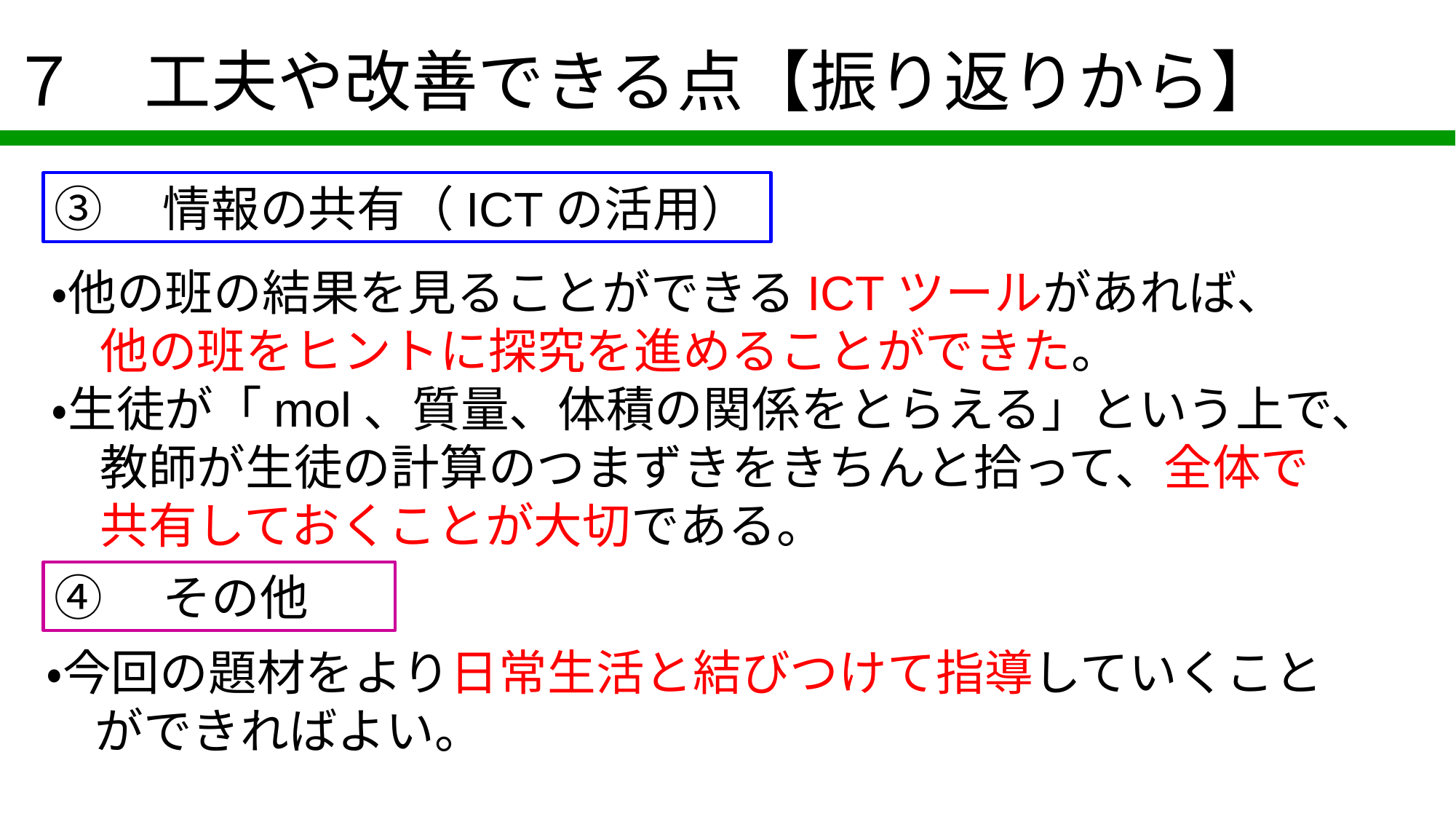

# ７　工夫や改善できる点【振り返りから】
③　情報の共有（ICTの活用）
・他の班の結果を見ることができるICTツールがあれば、
　他の班をヒントに探究を進めることができた。
・生徒が「mol、質量、体積の関係をとらえる」という上で、
　教師が生徒の計算のつまずきをきちんと拾って、全体で
　共有しておくことが大切である。
④　その他
・今回の題材をより日常生活と結びつけて指導していくこと
　ができればよい。